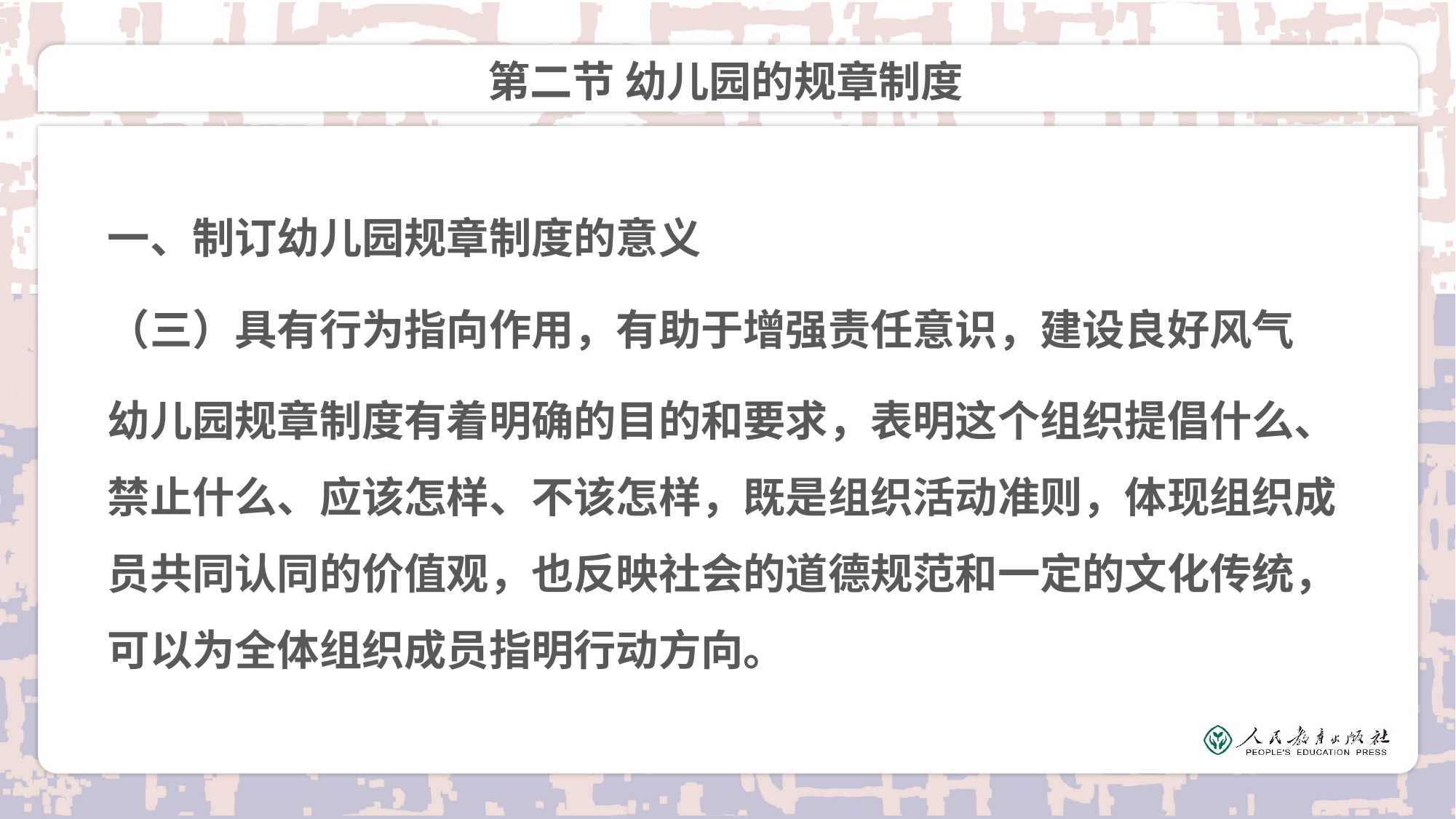

# 第二节 幼儿园的规章制度
一、制订幼儿园规章制度的意义
（三）具有行为指向作用，有助于增强责任意识，建设良好风气
幼儿园规章制度有着明确的目的和要求，表明这个组织提倡什么、禁止什么、应该怎样、不该怎样，既是组织活动准则，体现组织成员共同认同的价值观，也反映社会的道德规范和一定的文化传统，可以为全体组织成员指明行动方向。